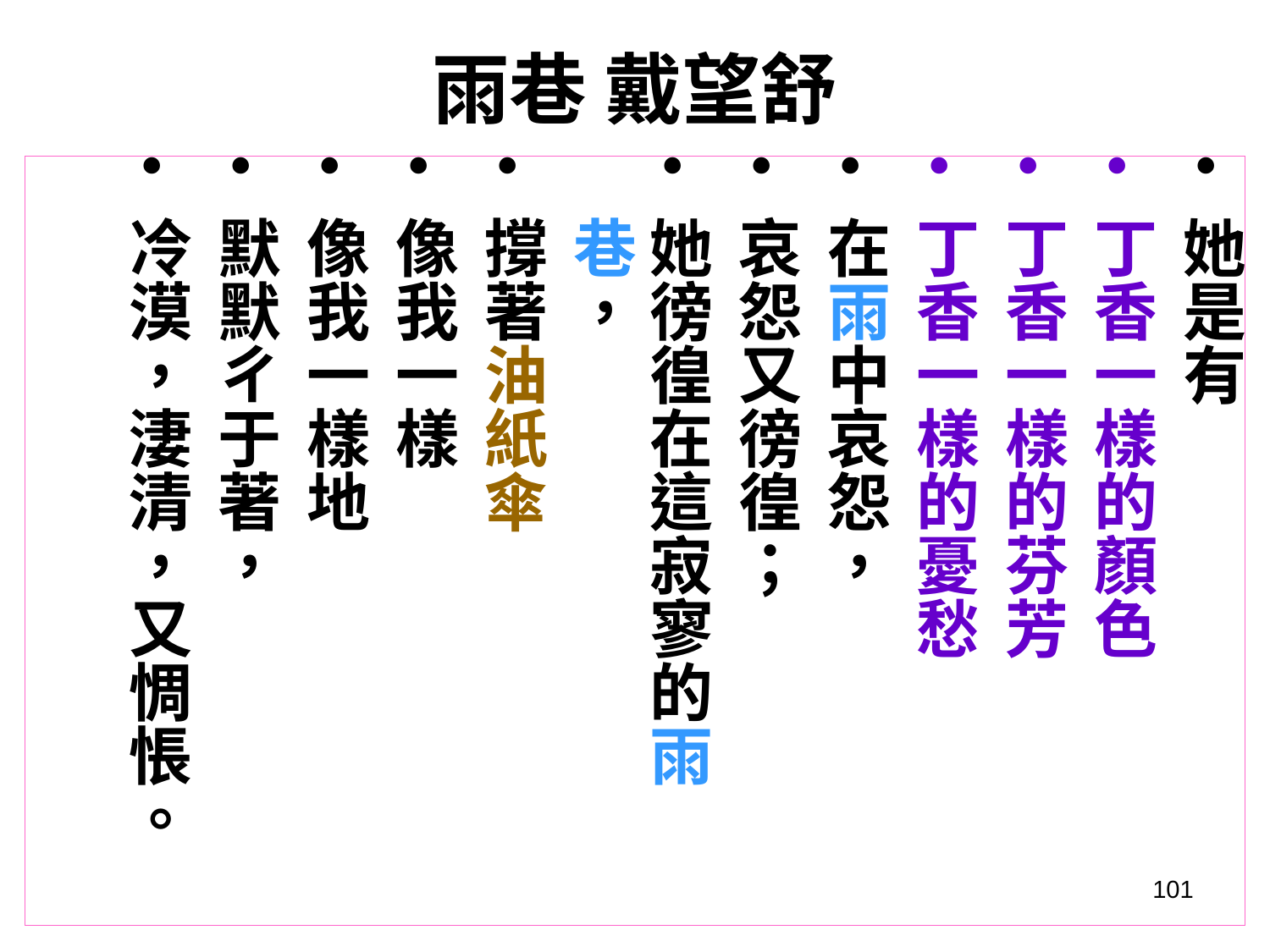

# 雨巷 戴望舒
她是有
丁香一樣的顏色
丁香一樣的芬芳
丁香一樣的憂愁
在雨中哀怨，
哀怨又徬徨；
她徬徨在這寂寥的雨巷，
撐著油紙傘
像我一樣
像我一樣地
默默ㄔ于著，
冷漠，淒清，又惆悵。

101